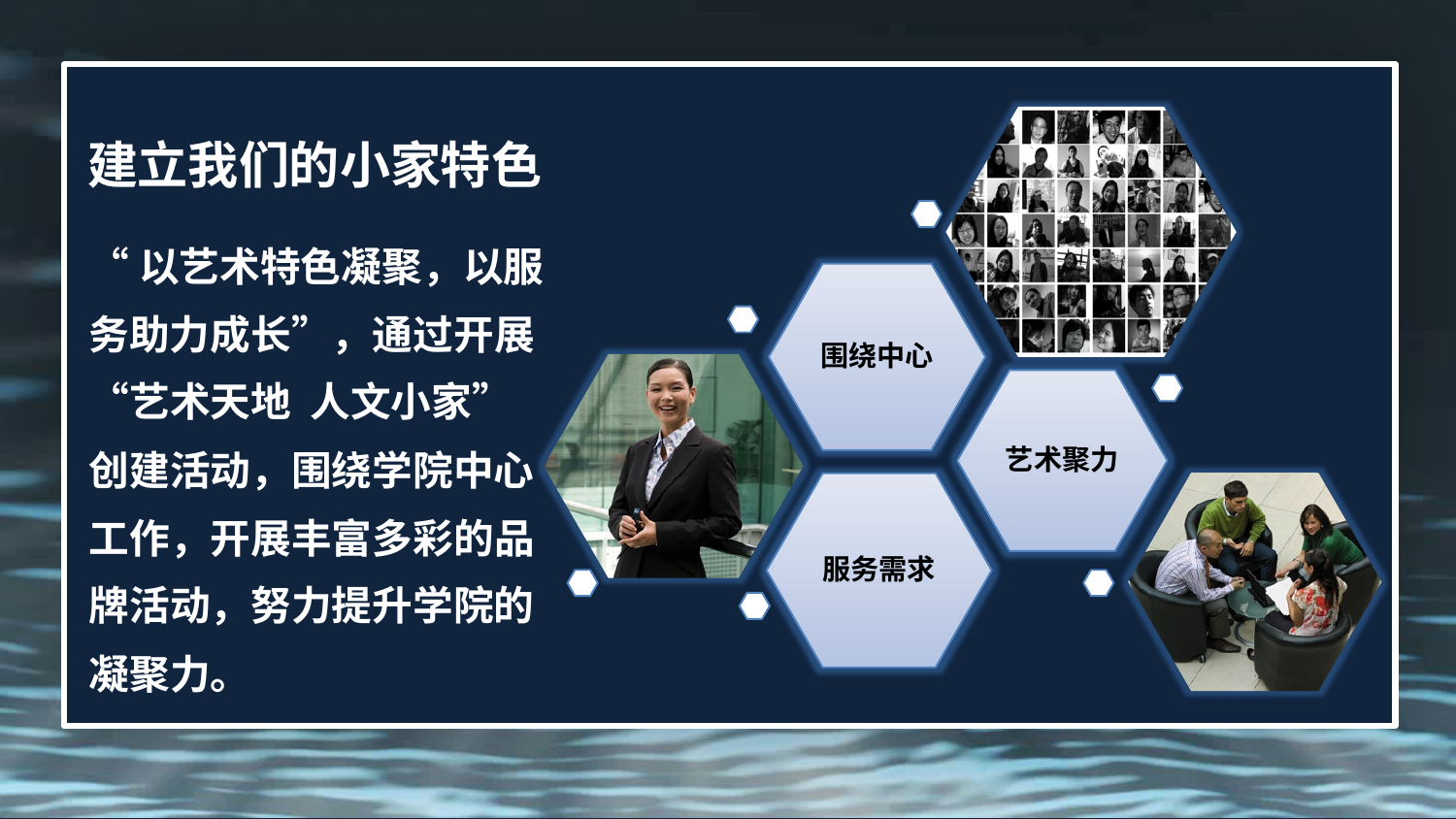

服务需求
艺术聚力
围绕中心
# 建立我们的小家特色
“以艺术特⾊凝聚，以服
务助⼒成长”，通过开展“艺术天地  ⼈文⼩家”
创建活动，围绕学院中⼼
工作，开展丰富多彩的品
牌活动，努⼒提升学院的
凝聚力。